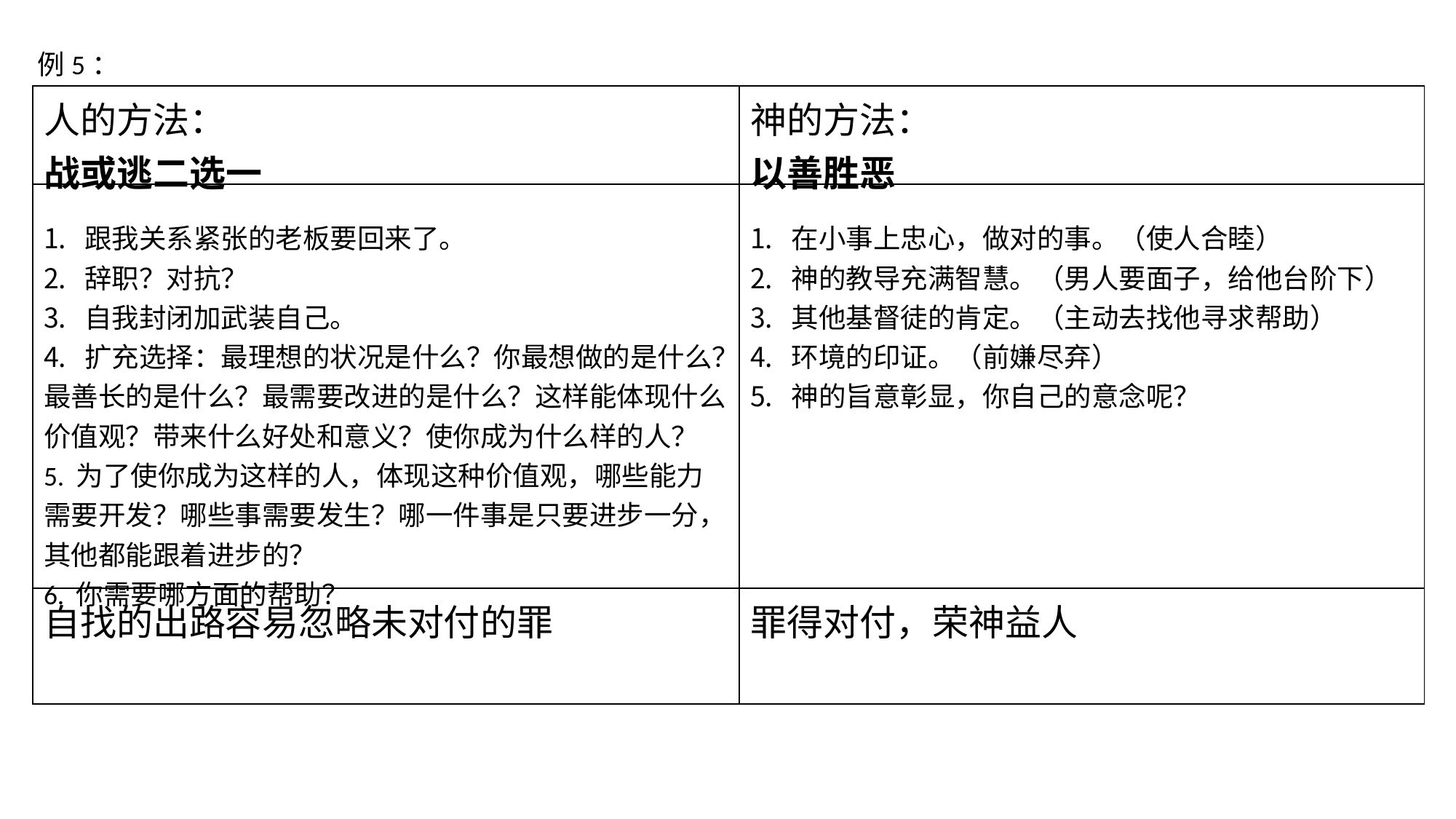

例5：
| 人的方法： 战或逃二选一 | 神的方法： 以善胜恶 |
| --- | --- |
| 跟我关系紧张的老板要回来了。 辞职？对抗？ 自我封闭加武装自己。 扩充选择：最理想的状况是什么？你最想做的是什么？ 最善长的是什么？最需要改进的是什么？这样能体现什么价值观？带来什么好处和意义？使你成为什么样的人？ 5. 为了使你成为这样的人，体现这种价值观，哪些能力需要开发？哪些事需要发生？哪一件事是只要进步一分，其他都能跟着进步的？ 6. 你需要哪方面的帮助？ | 在小事上忠心，做对的事。（使人合睦） 神的教导充满智慧。（男人要面子，给他台阶下） 其他基督徒的肯定。（主动去找他寻求帮助） 环境的印证。（前嫌尽弃） 神的旨意彰显，你自己的意念呢？ |
| 自找的出路容易忽略未对付的罪 | 罪得对付，荣神益人 |